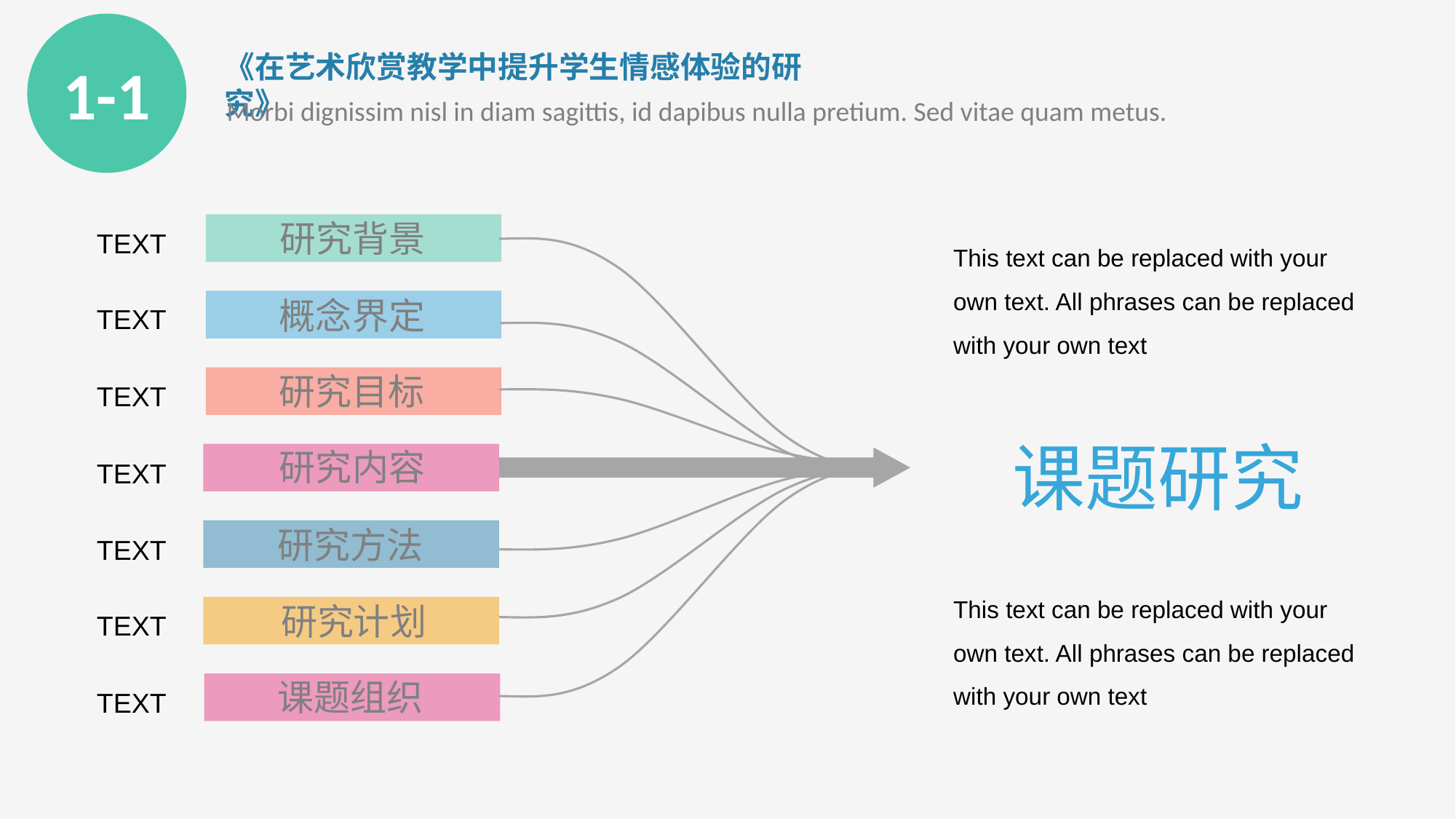

1-1
《在艺术欣赏教学中提升学生情感体验的研究》
Morbi dignissim nisl in diam sagittis, id dapibus nulla pretium. Sed vitae quam metus.
研究背景

TEXT
This text can be replaced with your own text. All phrases can be replaced with your own text

概念界定

TEXT
研究目标

TEXT
课题研究
研究内容

TEXT
研究方法

TEXT
This text can be replaced with your own text. All phrases can be replaced with your own text
研究计划

TEXT
课题组织

TEXT